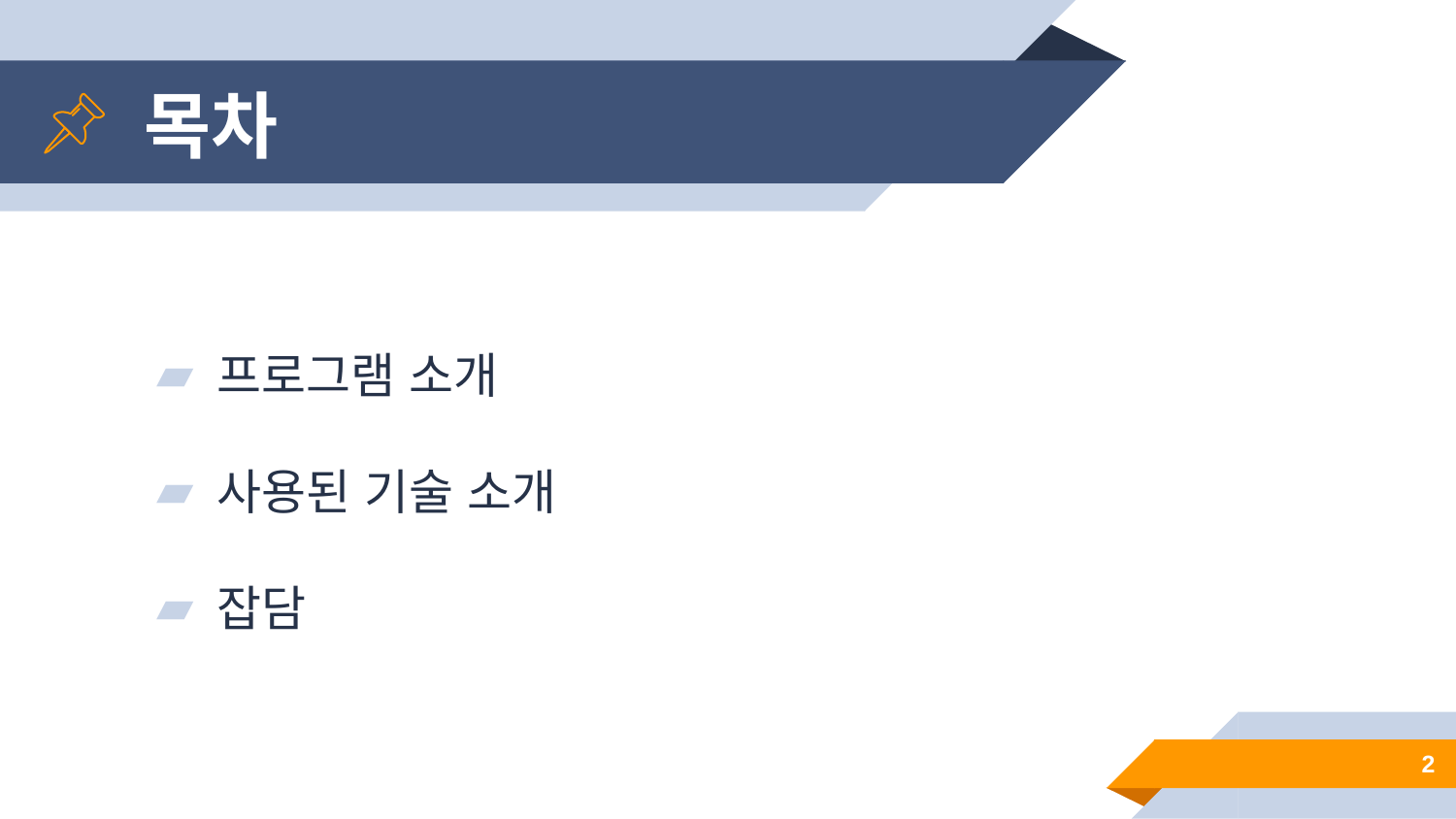

# 목차

프로그램 소개
사용된 기술 소개
잡담
2